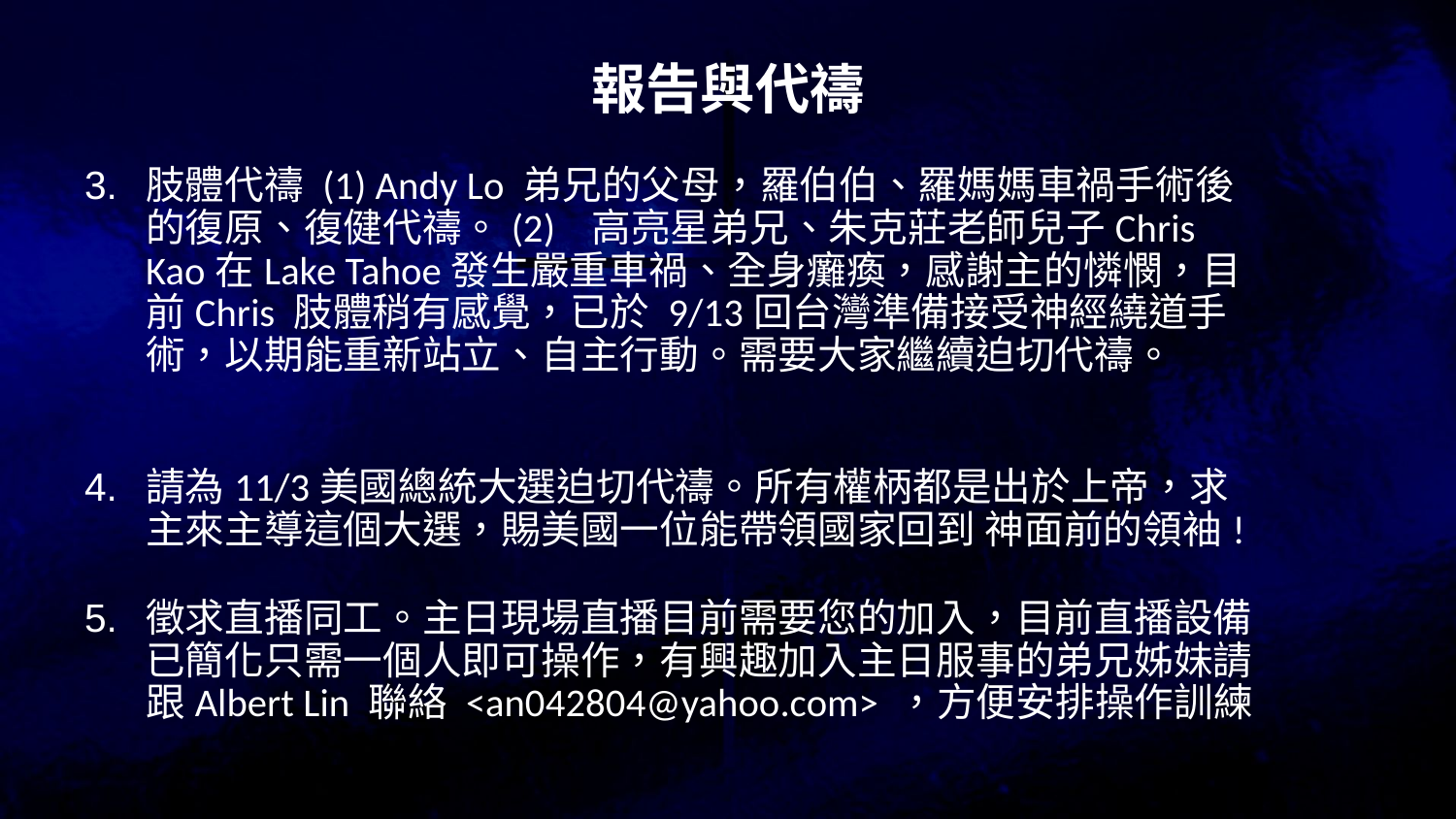

# 報告與代禱
肢體代禱 (1) Andy Lo 弟兄的父母，羅伯伯、羅媽媽車禍手術後的復原、復健代禱。(2)   高亮星弟兄、朱克莊老師兒子Chris Kao在Lake Tahoe發生嚴重車禍、全身癱瘓，感謝主的憐憫，目前Chris 肢體稍有感覺，已於 9/13回台灣準備接受神經繞道手術，以期能重新站立、自主行動。需要大家繼續迫切代禱。

請為11/3美國總統大選迫切代禱。所有權柄都是出於上帝，求主來主導這個大選，賜美國一位能帶領國家回到 神面前的領袖!

徵求直播同工。主日現場直播目前需要您的加入，目前直播設備已簡化只需一個人即可操作，有興趣加入主日服事的弟兄姊妹請跟Albert Lin 聯絡 <an042804@yahoo.com> ，方便安排操作訓練